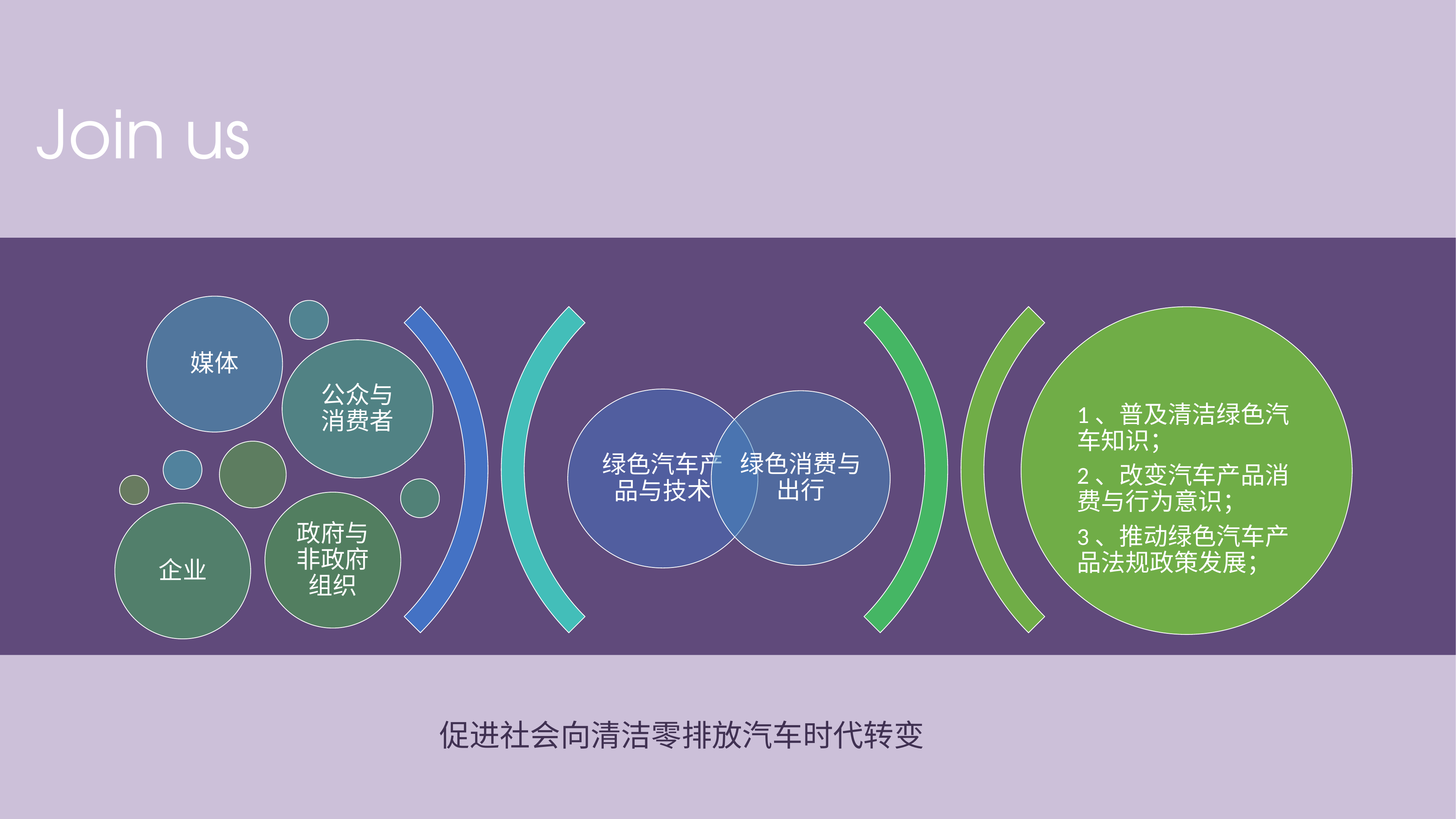

Join us

绿色汽车产品与技术
绿色消费与出行
媒体
公众与消费者
企业
政府与非政府组织

1、普及清洁绿色汽车知识；
2、改变汽车产品消费与行为意识；
3、推动绿色汽车产品法规政策发展；

促进社会向清洁零排放汽车时代转变